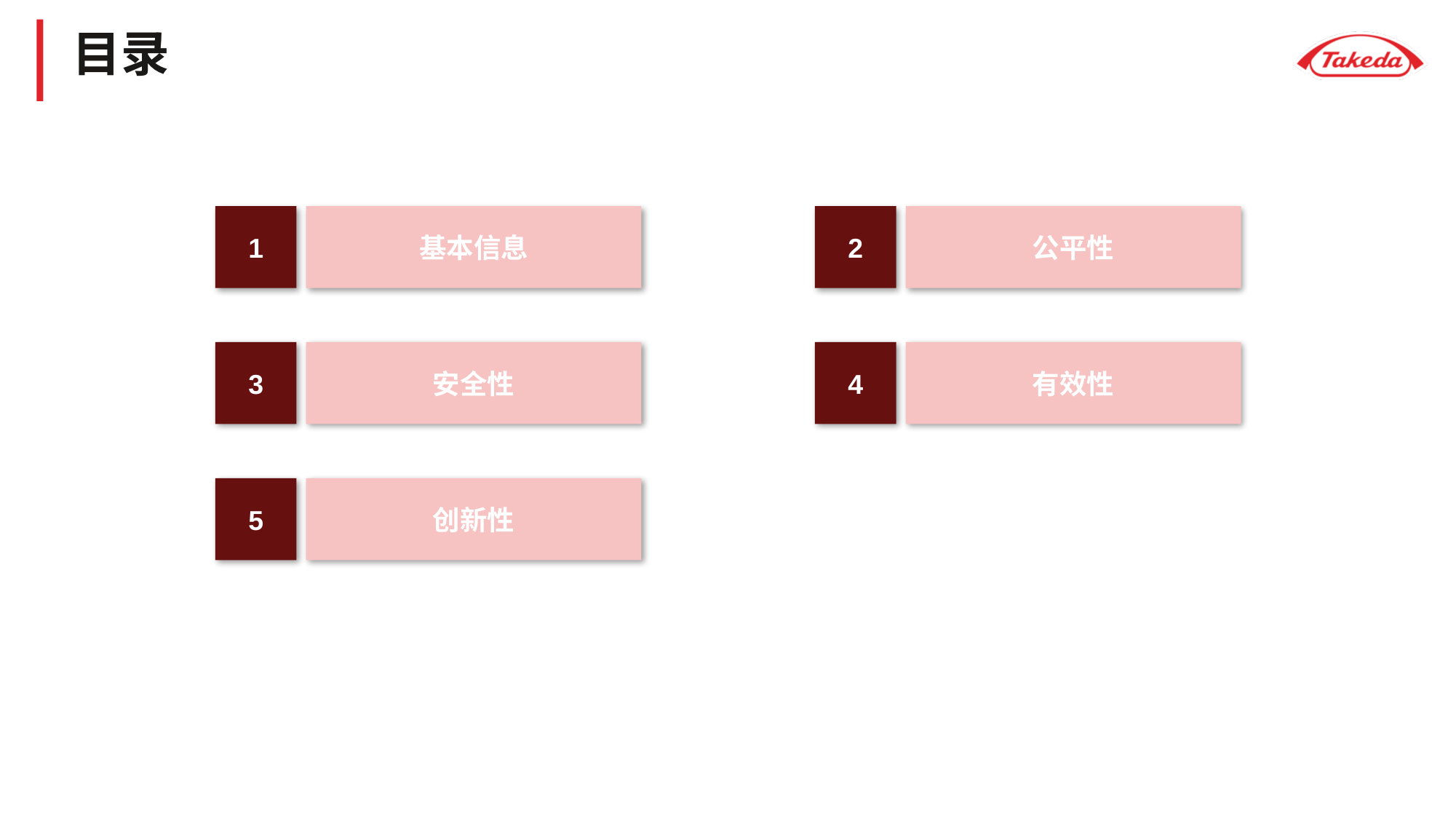

# 目录
1
基本信息
2
公平性
3
安全性
4
有效性
5
创新性